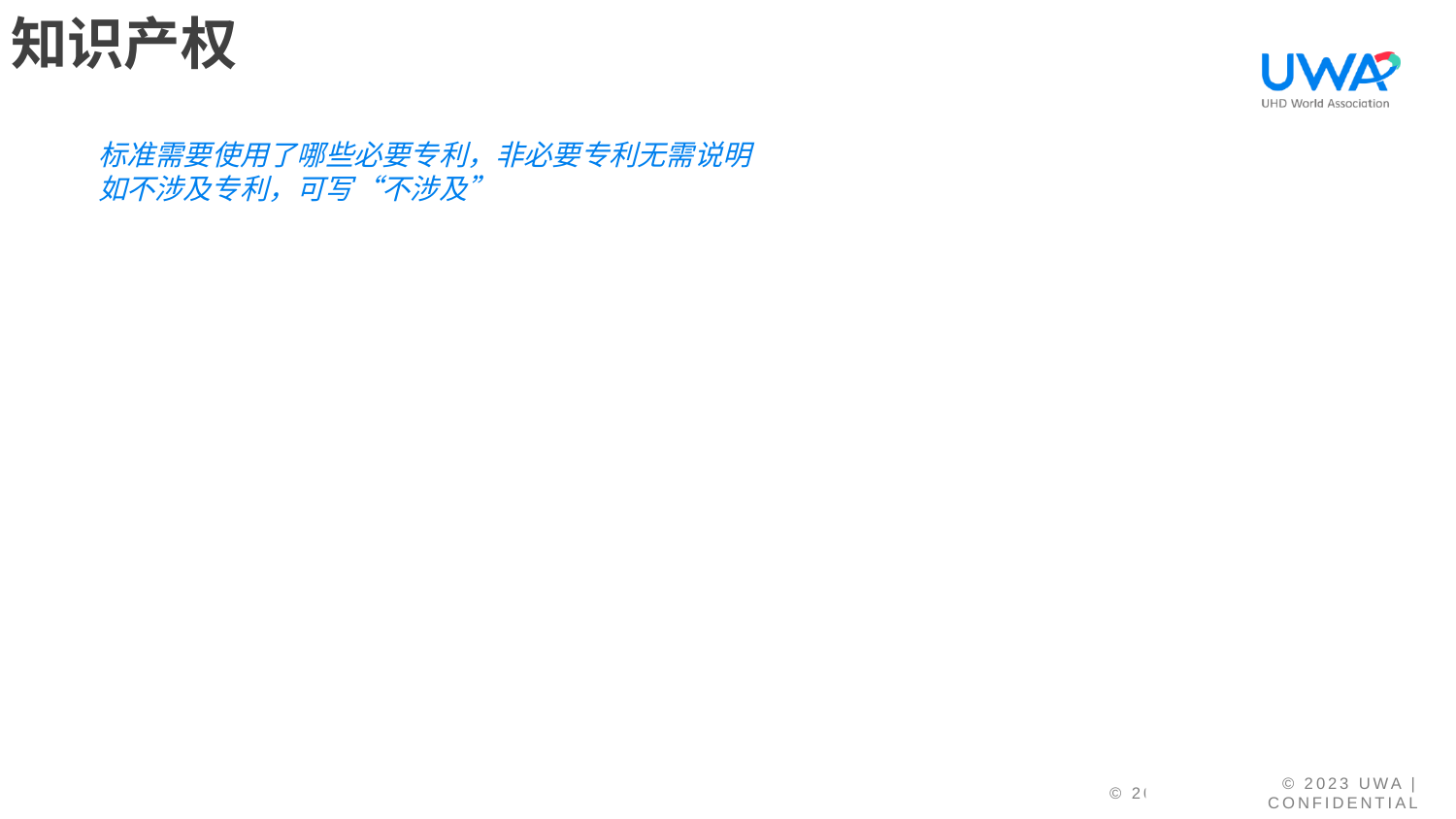

# 知识产权
标准需要使用了哪些必要专利，非必要专利无需说明
如不涉及专利，可写“不涉及”